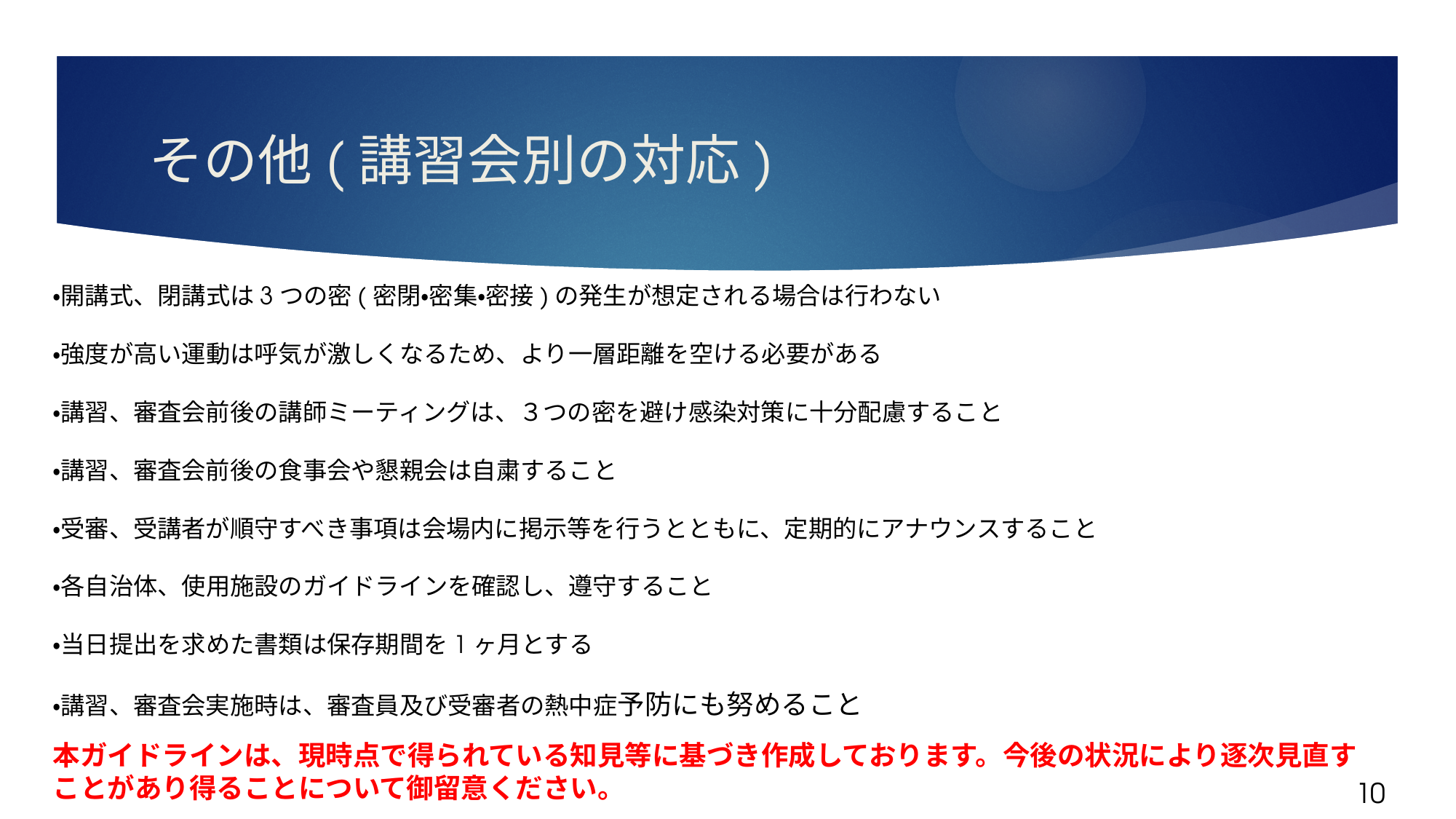

# その他(講習会別の対応)
・開講式、閉講式は3つの密(密閉・密集・密接)の発生が想定される場合は行わない

・強度が高い運動は呼気が激しくなるため、より一層距離を空ける必要がある

・講習、審査会前後の講師ミーティングは、３つの密を避け感染対策に十分配慮すること

・講習、審査会前後の食事会や懇親会は自粛すること

・受審、受講者が順守すべき事項は会場内に掲示等を行うとともに、定期的にアナウンスすること

・各自治体、使用施設のガイドラインを確認し、遵守すること

・当日提出を求めた書類は保存期間を1ヶ月とする

・講習、審査会実施時は、審査員及び受審者の熱中症予防にも努めること

本ガイドラインは、現時点で得られている知見等に基づき作成しております。今後の状況により逐次見直すことがあり得ることについて御留意ください。